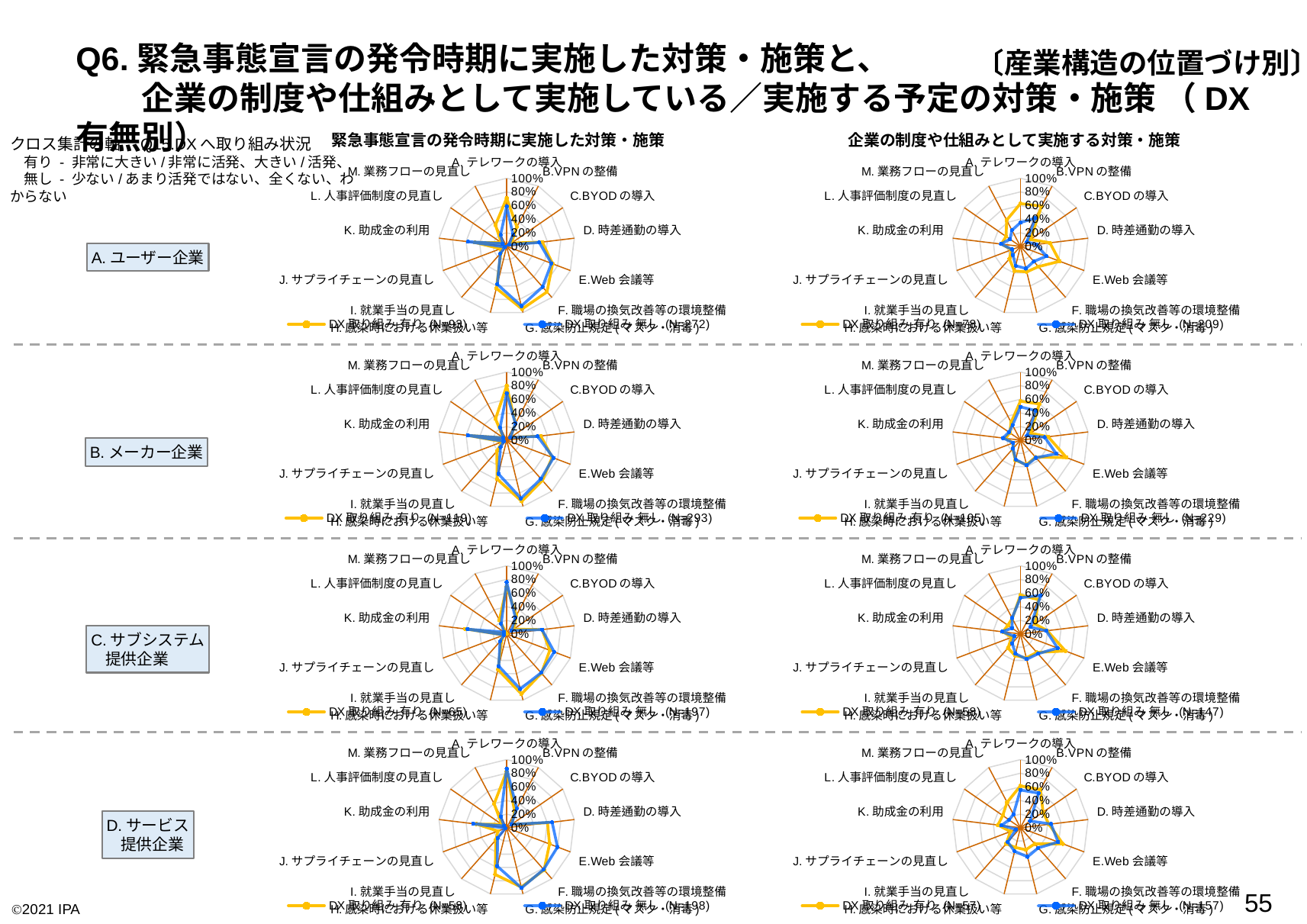

Q6.緊急事態宣言の発令時期に実施した対策・施策と、
　　企業の制度や仕組みとして実施している／実施する予定の対策・施策 （DX有無別）
　〔産業構造の位置づけ別〕
緊急事態宣言の発令時期に実施した対策・施策
企業の制度や仕組みとして実施する対策・施策
クロス集計の軸：Q15.DXへ取り組み状況
　有り - 非常に大きい/非常に活発、大きい/活発、
　無し - 少ない/あまり活発ではない、全くない、わからない

### Chart

| Category | DX取り組み 有り (N=93) | DX取り組み 無し (N=272) |
|---|---|---|
| A.テレワークの導入 | 0.7096774193548387 | 0.5882352941176471 |
| B.VPNの整備 | 0.3225806451612903 | 0.19852941176470587 |
| C.BYODの導入 | 0.08602150537634409 | 0.04044117647058824 |
| D.時差通勤の導入 | 0.5268817204301075 | 0.48161764705882354 |
| E.Web会議等 | 0.7204301075268817 | 0.7022058823529411 |
| F.職場の換気改善等の環境整備 | 0.8924731182795699 | 0.7941176470588235 |
| G.感染防止規定(マスク・消毒) | 0.946236559139785 | 0.9007352941176471 |
| H.感染時における休業扱い等 | 0.6344086021505376 | 0.5735294117647058 |
| I.就業手当の見直し | 0.12903225806451613 | 0.13970588235294118 |
| J.サプライチェーンの見直し | 0.0967741935483871 | 0.025735294117647058 |
| K.助成金の利用 | 0.4731182795698925 | 0.5735294117647058 |
| L.人事評価制度の見直し | 0.0967741935483871 | 0.06985294117647059 |
| M.業務フローの見直し | 0.3548387096774194 | 0.19117647058823528 |

### Chart

| Category | DX取り組み 有り (N=78) | DX取り組み 無し (N=209) |
|---|---|---|
| A.テレワークの導入 | 0.6282051282051282 | 0.3492822966507177 |
| B.VPNの整備 | 0.6666666666666666 | 0.4688995215311005 |
| C.BYODの導入 | 0.1794871794871795 | 0.11483253588516747 |
| D.時差通勤の導入 | 0.4358974358974359 | 0.23444976076555024 |
| E.Web会議等 | 0.6153846153846154 | 0.40669856459330145 |
| F.職場の換気改善等の環境整備 | 0.3974358974358974 | 0.2966507177033493 |
| G.感染防止規定(マスク・消毒) | 0.38461538461538464 | 0.3349282296650718 |
| H.感染時における休業扱い等 | 0.3717948717948718 | 0.291866028708134 |
| I.就業手当の見直し | 0.24358974358974358 | 0.1674641148325359 |
| J.サプライチェーンの見直し | 0.14102564102564102 | 0.1291866028708134 |
| K.助成金の利用 | 0.28205128205128205 | 0.28708133971291866 |
| L.人事評価制度の見直し | 0.2564102564102564 | 0.18660287081339713 |
| M.業務フローの見直し | 0.4358974358974359 | 0.2679425837320574 |
A.ユーザー企業

### Chart

| Category | DX取り組み 有り (N=119) | DX取り組み 無し (N=293) |
|---|---|---|
| A.テレワークの導入 | 0.7983193277310925 | 0.6860068259385665 |
| B.VPNの整備 | 0.2773109243697479 | 0.2764505119453925 |
| C.BYODの導入 | 0.06722689075630252 | 0.06484641638225255 |
| D.時差通勤の導入 | 0.5042016806722689 | 0.45733788395904434 |
| E.Web会議等 | 0.7142857142857143 | 0.7337883959044369 |
| F.職場の換気改善等の環境整備 | 0.7899159663865546 | 0.757679180887372 |
| G.感染防止規定(マスク・消毒) | 0.9243697478991597 | 0.8805460750853242 |
| H.感染時における休業扱い等 | 0.5882352941176471 | 0.5085324232081911 |
| I.就業手当の見直し | 0.2184873949579832 | 0.13651877133105803 |
| J.サプライチェーンの見直し | 0.06722689075630252 | 0.04778156996587031 |
| K.助成金の利用 | 0.5714285714285714 | 0.5733788395904437 |
| L.人事評価制度の見直し | 0.058823529411764705 | 0.05802047781569966 |
| M.業務フローの見直し | 0.35294117647058826 | 0.20819112627986347 |

### Chart

| Category | DX取り組み 有り (N=105) | DX取り組み 無し (N=229) |
|---|---|---|
| A.テレワークの導入 | 0.5714285714285714 | 0.4890829694323144 |
| B.VPNの整備 | 0.6 | 0.4890829694323144 |
| C.BYODの導入 | 0.18095238095238095 | 0.11790393013100436 |
| D.時差通勤の導入 | 0.4095238095238095 | 0.35807860262008734 |
| E.Web会議等 | 0.7238095238095238 | 0.5633187772925764 |
| F.職場の換気改善等の環境整備 | 0.3333333333333333 | 0.34497816593886466 |
| G.感染防止規定(マスク・消毒) | 0.37142857142857144 | 0.3799126637554585 |
| H.感染時における休業扱い等 | 0.3047619047619048 | 0.2925764192139738 |
| I.就業手当の見直し | 0.17142857142857143 | 0.16593886462882096 |
| J.サプライチェーンの見直し | 0.11428571428571428 | 0.11353711790393013 |
| K.助成金の利用 | 0.21904761904761905 | 0.2576419213973799 |
| L.人事評価制度の見直し | 0.19047619047619047 | 0.2052401746724891 |
| M.業務フローの見直し | 0.29523809523809524 | 0.24890829694323144 |
B.メーカー企業

### Chart

| Category | DX取り組み 有り (N=65) | DX取り組み 無し (N=197) |
|---|---|---|
| A.テレワークの導入 | 0.6923076923076923 | 0.7614213197969543 |
| B.VPNの整備 | 0.3076923076923077 | 0.27411167512690354 |
| C.BYODの導入 | 0.12307692307692308 | 0.08629441624365482 |
| D.時差通勤の導入 | 0.5230769230769231 | 0.5228426395939086 |
| E.Web会議等 | 0.676923076923077 | 0.7461928934010152 |
| F.職場の換気改善等の環境整備 | 0.7692307692307693 | 0.7614213197969543 |
| G.感染防止規定(マスク・消毒) | 0.9076923076923077 | 0.8324873096446701 |
| H.感染時における休業扱い等 | 0.5384615384615384 | 0.4873096446700508 |
| I.就業手当の見直し | 0.1076923076923077 | 0.14720812182741116 |
| J.サプライチェーンの見直し | 0.046153846153846156 | 0.04060913705583756 |
| K.助成金の利用 | 0.6153846153846154 | 0.5786802030456852 |
| L.人事評価制度の見直し | 0.0 | 0.04568527918781726 |
| M.業務フローの見直し | 0.23076923076923078 | 0.17258883248730963 |

### Chart

| Category | DX取り組み 有り (N=58) | DX取り組み 無し (N=147) |
|---|---|---|
| A.テレワークの導入 | 0.5689655172413793 | 0.5306122448979592 |
| B.VPNの整備 | 0.5689655172413793 | 0.6394557823129252 |
| C.BYODの導入 | 0.25862068965517243 | 0.17687074829931973 |
| D.時差通勤の導入 | 0.39655172413793105 | 0.38095238095238093 |
| E.Web会議等 | 0.7068965517241379 | 0.5850340136054422 |
| F.職場の換気改善等の環境整備 | 0.3620689655172414 | 0.3877551020408163 |
| G.感染防止規定(マスク・消毒) | 0.3620689655172414 | 0.38095238095238093 |
| H.感染時における休業扱い等 | 0.3275862068965517 | 0.29931972789115646 |
| I.就業手当の見直し | 0.27586206896551724 | 0.1836734693877551 |
| J.サプライチェーンの見直し | 0.13793103448275862 | 0.09523809523809523 |
| K.助成金の利用 | 0.25862068965517243 | 0.272108843537415 |
| L.人事評価制度の見直し | 0.22413793103448276 | 0.14965986394557823 |
| M.業務フローの見直し | 0.25862068965517243 | 0.2653061224489796 |
C.サブシステム
   提供企業

### Chart

| Category | DX取り組み 有り (N=58) | DX取り組み 無し (N=198) |
|---|---|---|
| A.テレワークの導入 | 0.8275862068965517 | 0.8686868686868687 |
| B.VPNの整備 | 0.25862068965517243 | 0.3181818181818182 |
| C.BYODの導入 | 0.08620689655172414 | 0.08585858585858586 |
| D.時差通勤の導入 | 0.603448275862069 | 0.6717171717171717 |
| E.Web会議等 | 0.6724137931034483 | 0.797979797979798 |
| F.職場の換気改善等の環境整備 | 0.8275862068965517 | 0.8181818181818182 |
| G.感染防止規定(マスク・消毒) | 0.896551724137931 | 0.9090909090909091 |
| H.感染時における休業扱い等 | 0.7068965517241379 | 0.5808080808080808 |
| I.就業手当の見直し | 0.2413793103448276 | 0.20202020202020202 |
| J.サプライチェーンの見直し | 0.13793103448275862 | 0.020202020202020204 |
| K.助成金の利用 | 0.4482758620689655 | 0.494949494949495 |
| L.人事評価制度の見直し | 0.08620689655172414 | 0.045454545454545456 |
| M.業務フローの見直し | 0.39655172413793105 | 0.18686868686868688 |

### Chart

| Category | DX取り組み 有り (N=57) | DX取り組み 無し (N=157) |
|---|---|---|
| A.テレワークの導入 | 0.6140350877192983 | 0.554140127388535 |
| B.VPNの整備 | 0.631578947368421 | 0.5732484076433121 |
| C.BYODの導入 | 0.40350877192982454 | 0.17197452229299362 |
| D.時差通勤の導入 | 0.42105263157894735 | 0.45222929936305734 |
| E.Web会議等 | 0.6666666666666666 | 0.5923566878980892 |
| F.職場の換気改善等の環境整備 | 0.3157894736842105 | 0.39490445859872614 |
| G.感染防止規定(マスク・消毒) | 0.3333333333333333 | 0.4394904458598726 |
| H.感染時における休業扱い等 | 0.2982456140350877 | 0.35668789808917195 |
| I.就業手当の見直し | 0.3157894736842105 | 0.2802547770700637 |
| J.サプライチェーンの見直し | 0.15789473684210525 | 0.07006369426751592 |
| K.助成金の利用 | 0.3333333333333333 | 0.2802547770700637 |
| L.人事評価制度の見直し | 0.3157894736842105 | 0.20382165605095542 |
| M.業務フローの見直し | 0.42105263157894735 | 0.2229299363057325 |
D.サービス
   提供企業